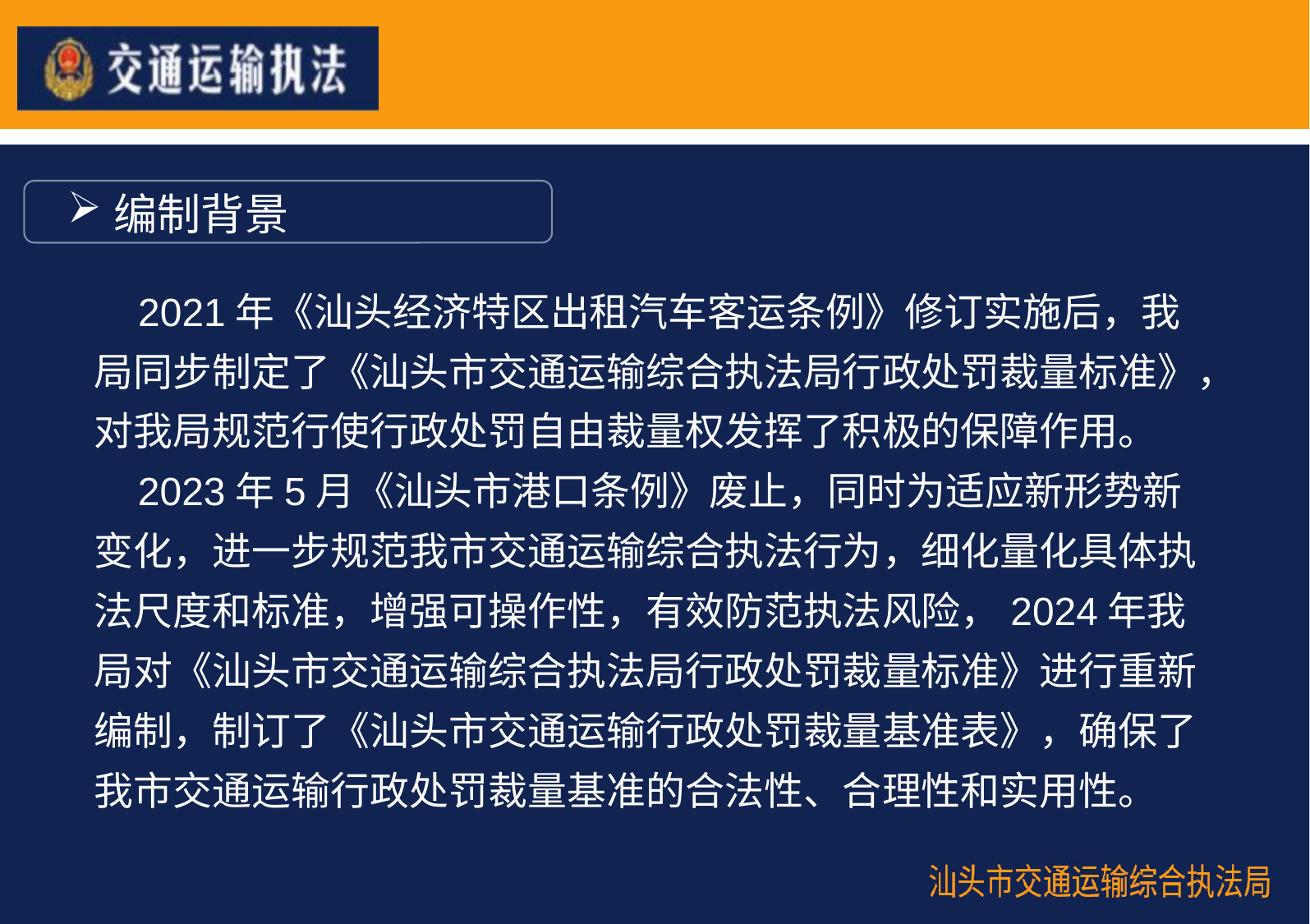

编制背景
    2021年《汕头经济特区出租汽车客运条例》修订实施后，我局同步制定了《汕头市交通运输综合执法局行政处罚裁量标准》，对我局规范行使行政处罚自由裁量权发挥了积极的保障作用。
    2023年5月《汕头市港口条例》废止，同时为适应新形势新变化，进一步规范我市交通运输综合执法行为，细化量化具体执法尺度和标准，增强可操作性，有效防范执法风险，2024年我局对《汕头市交通运输综合执法局行政处罚裁量标准》进行重新编制，制订了《汕头市交通运输行政处罚裁量基准表》，确保了我市交通运输行政处罚裁量基准的合法性、合理性和实用性。